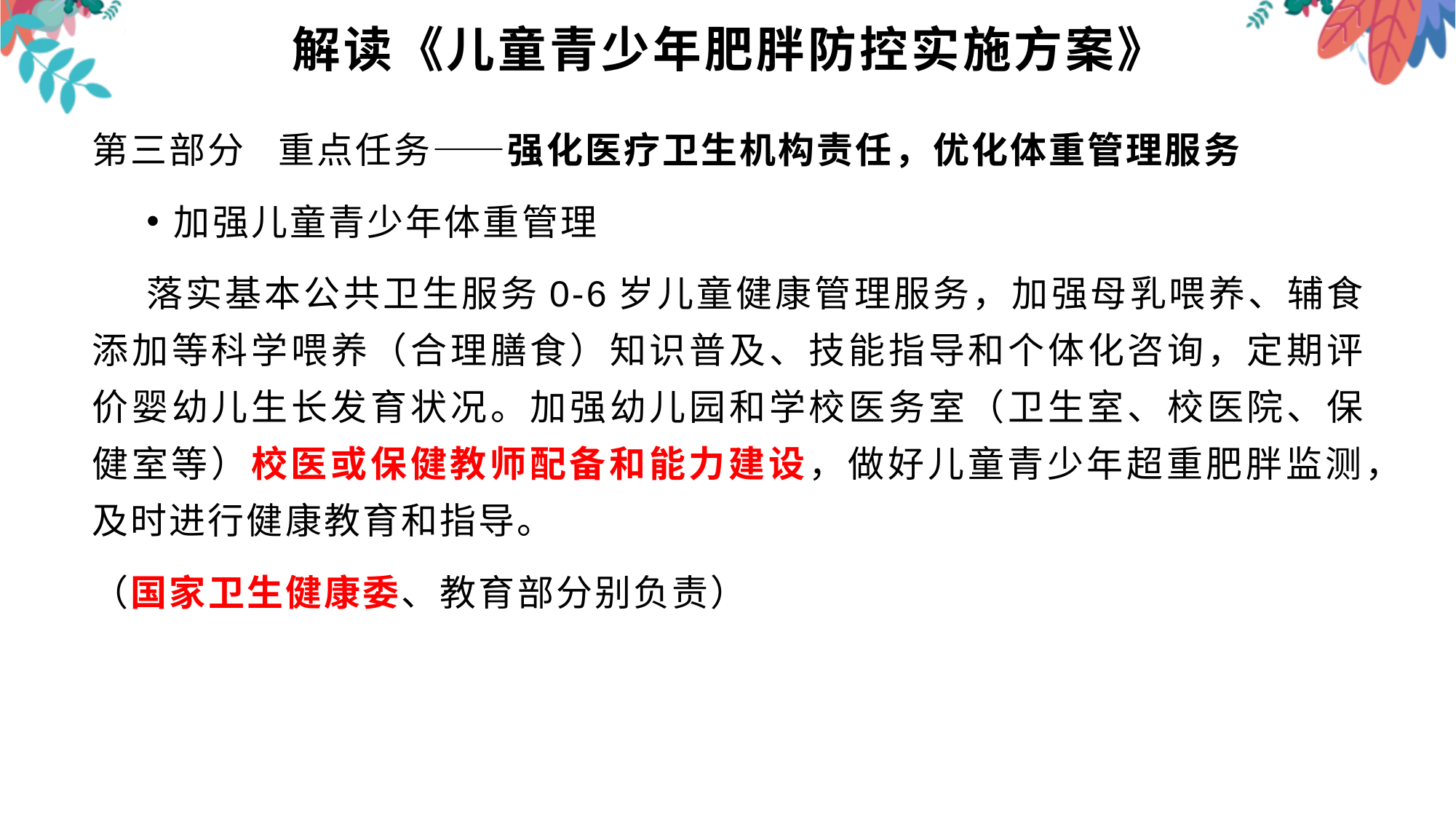

# 解读《儿童青少年肥胖防控实施方案》
第三部分   重点任务——强化医疗卫生机构责任，优化体重管理服务
加强儿童青少年体重管理
落实基本公共卫生服务0-6岁儿童健康管理服务，加强母乳喂养、辅食添加等科学喂养（合理膳食）知识普及、技能指导和个体化咨询，定期评价婴幼儿生长发育状况。加强幼儿园和学校医务室（卫生室、校医院、保健室等）校医或保健教师配备和能力建设，做好儿童青少年超重肥胖监测，及时进行健康教育和指导。
（国家卫生健康委、教育部分别负责）